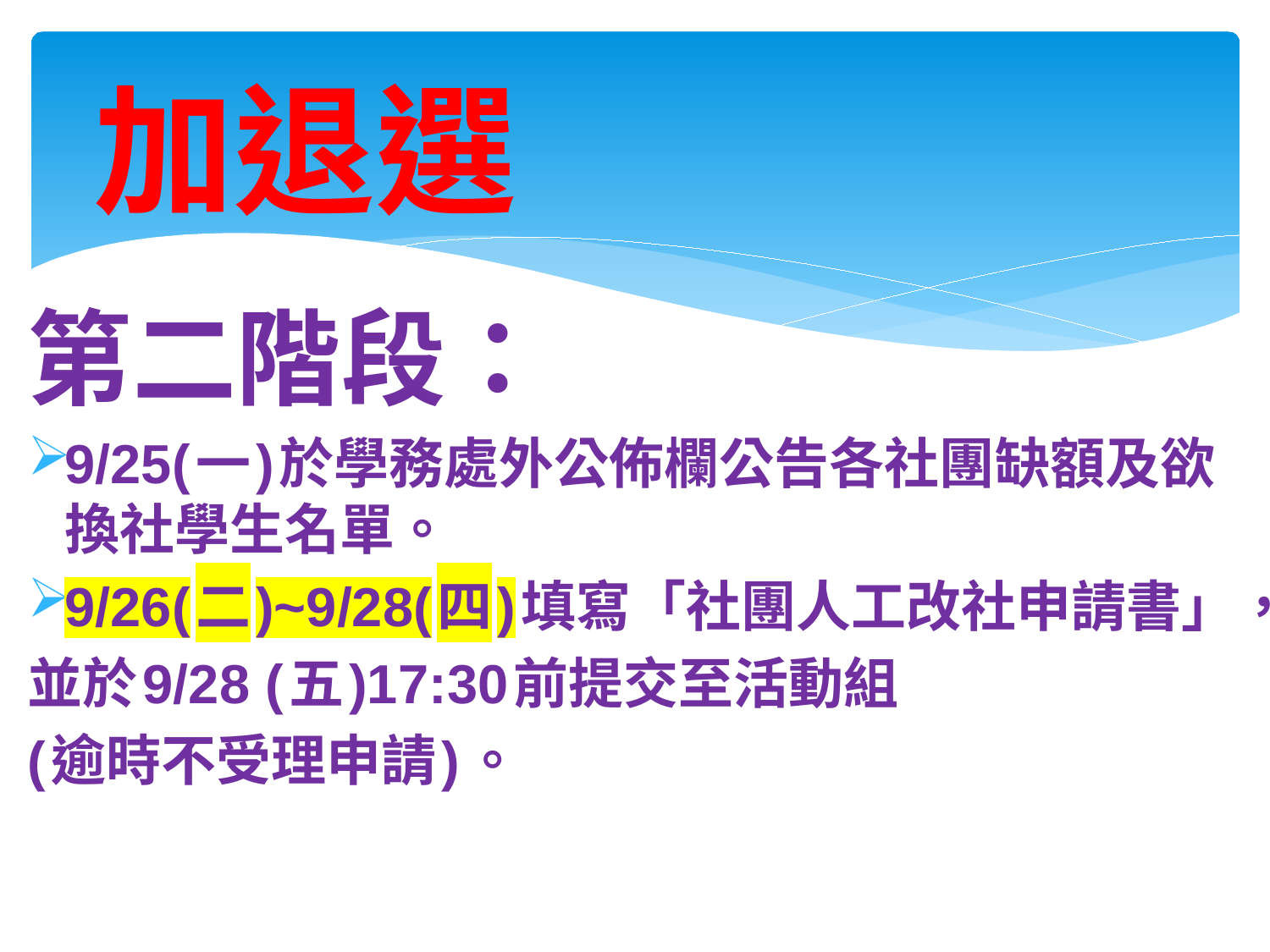

加退選
第二階段：
9/25(一)於學務處外公佈欄公告各社團缺額及欲換社學生名單。
9/26(二)~9/28(四)填寫「社團人工改社申請書」，
並於9/28 (五)17:30前提交至活動組
(逾時不受理申請)。